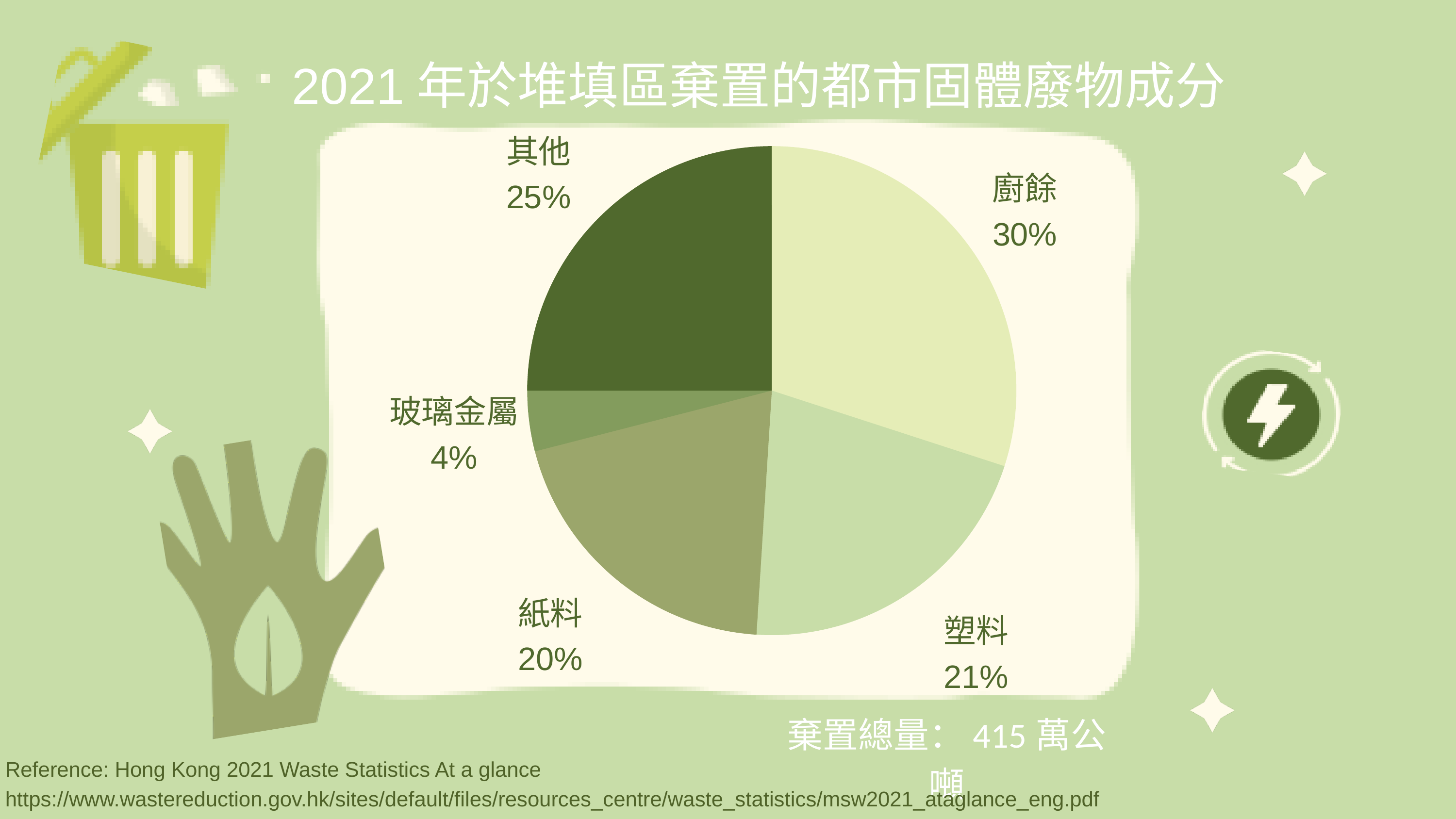

2021年於堆填區棄置的都市固體廢物成分

其他
25%

廚餘
30%
玻璃金屬
4%
紙料
20%
塑料
21%

棄置總量：415萬公噸
Reference: Hong Kong 2021 Waste Statistics At a glance
https://www.wastereduction.gov.hk/sites/default/files/resources_centre/waste_statistics/msw2021_ataglance_eng.pdf